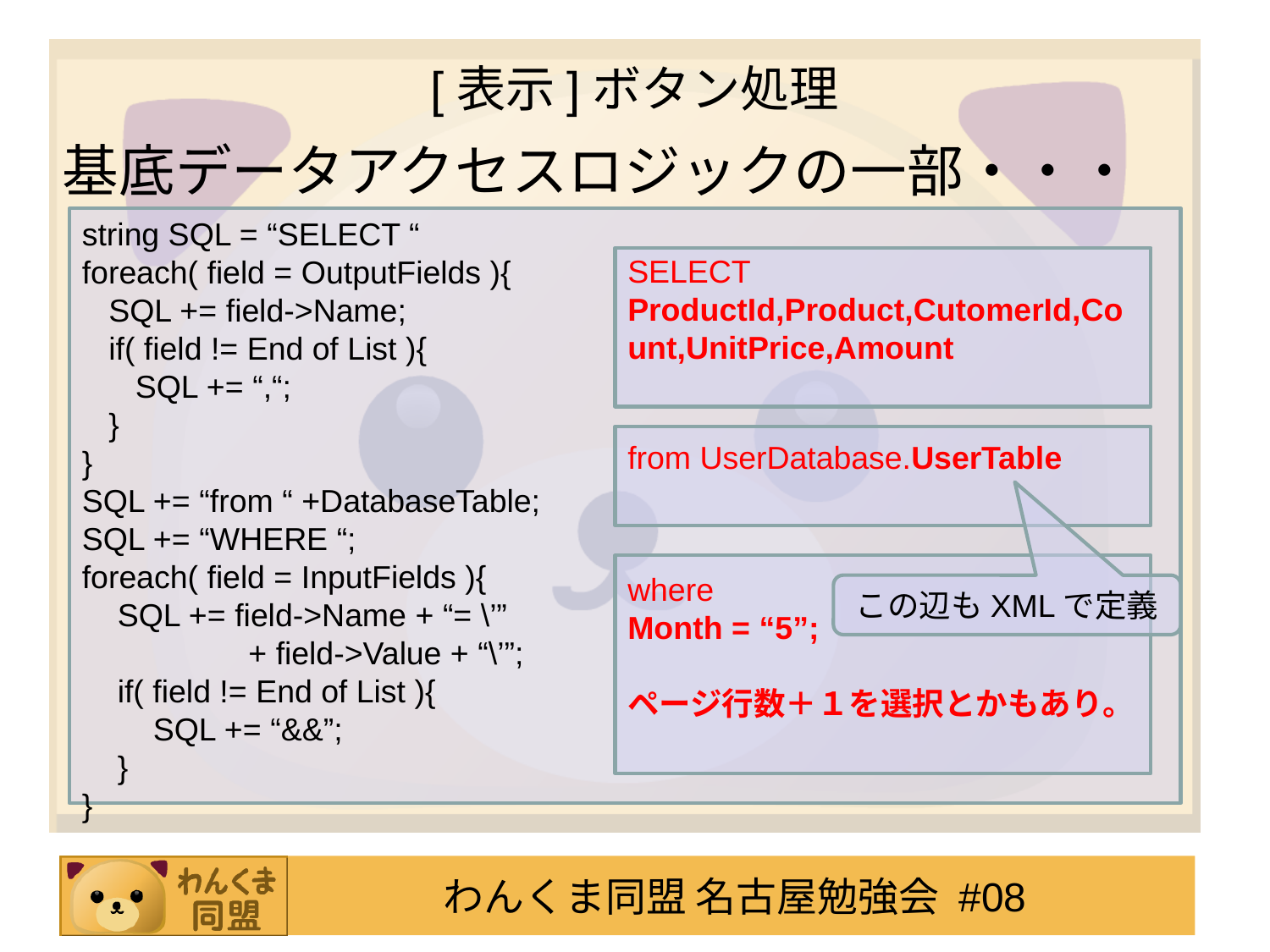

# [表示]ボタン処理
基底データアクセスロジックの一部・・・
string SQL = “SELECT “
foreach( field = OutputFields ){
   SQL += field->Name;
   if( field != End of List ){
      SQL += “,“;
   }
}
SQL += “from “ +DatabaseTable;
SQL += “WHERE “;
foreach( field = InputFields ){
    SQL += field->Name + “= \’”
　　　　　+ field->Value + “\’”;
    if( field != End of List ){
        SQL += “&&”;
    }
}
SELECT ProductId,Product,CutomerId,Count,UnitPrice,Amount

from UserDatabase.UserTable

where
Month = “5”;

ページ行数＋１を選択とかもあり。

この辺もXMLで定義